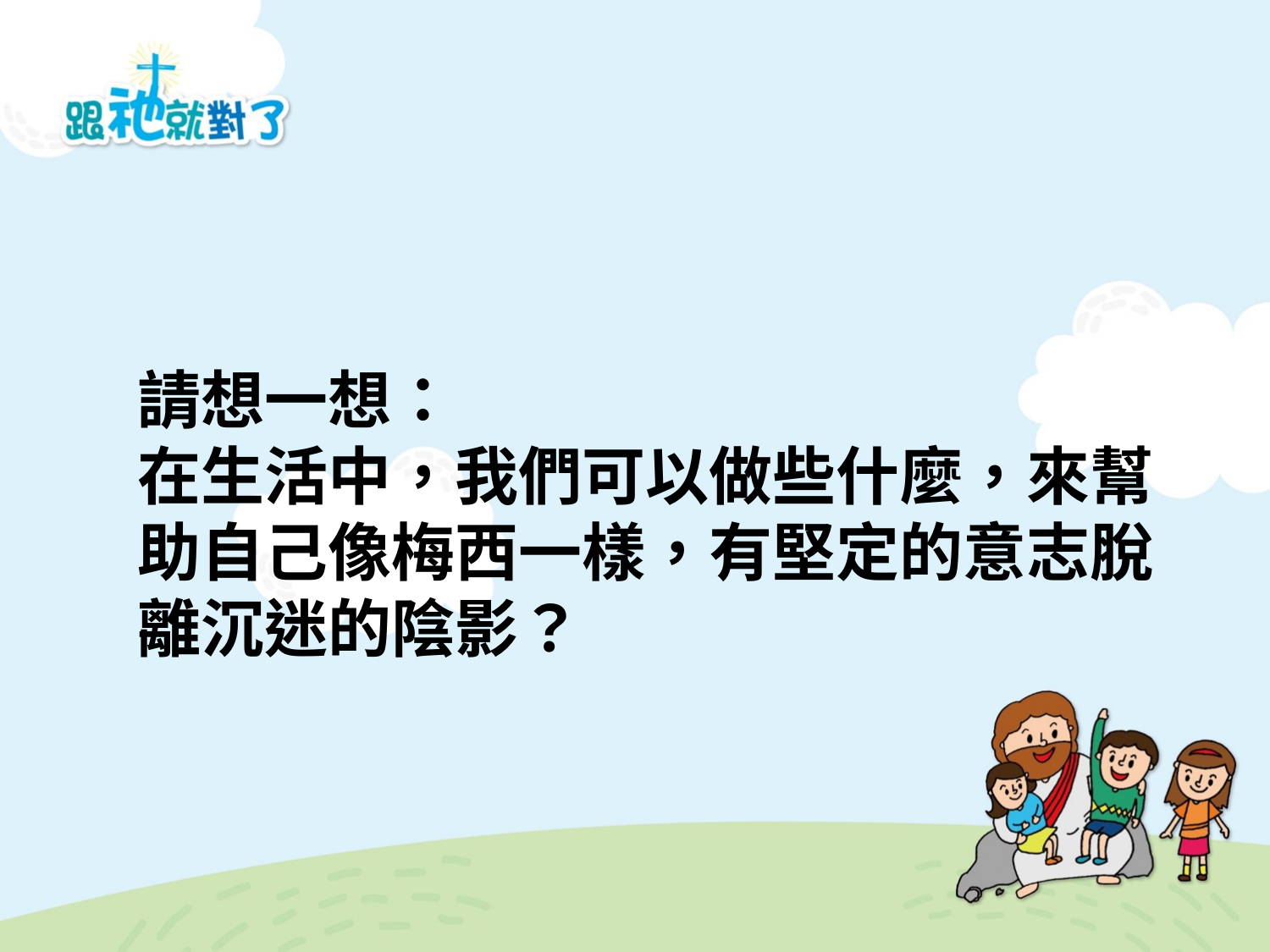

請想一想：
在生活中，我們可以做些什麼，來幫助自己像梅西一樣，有堅定的意志脫離沉迷的陰影？